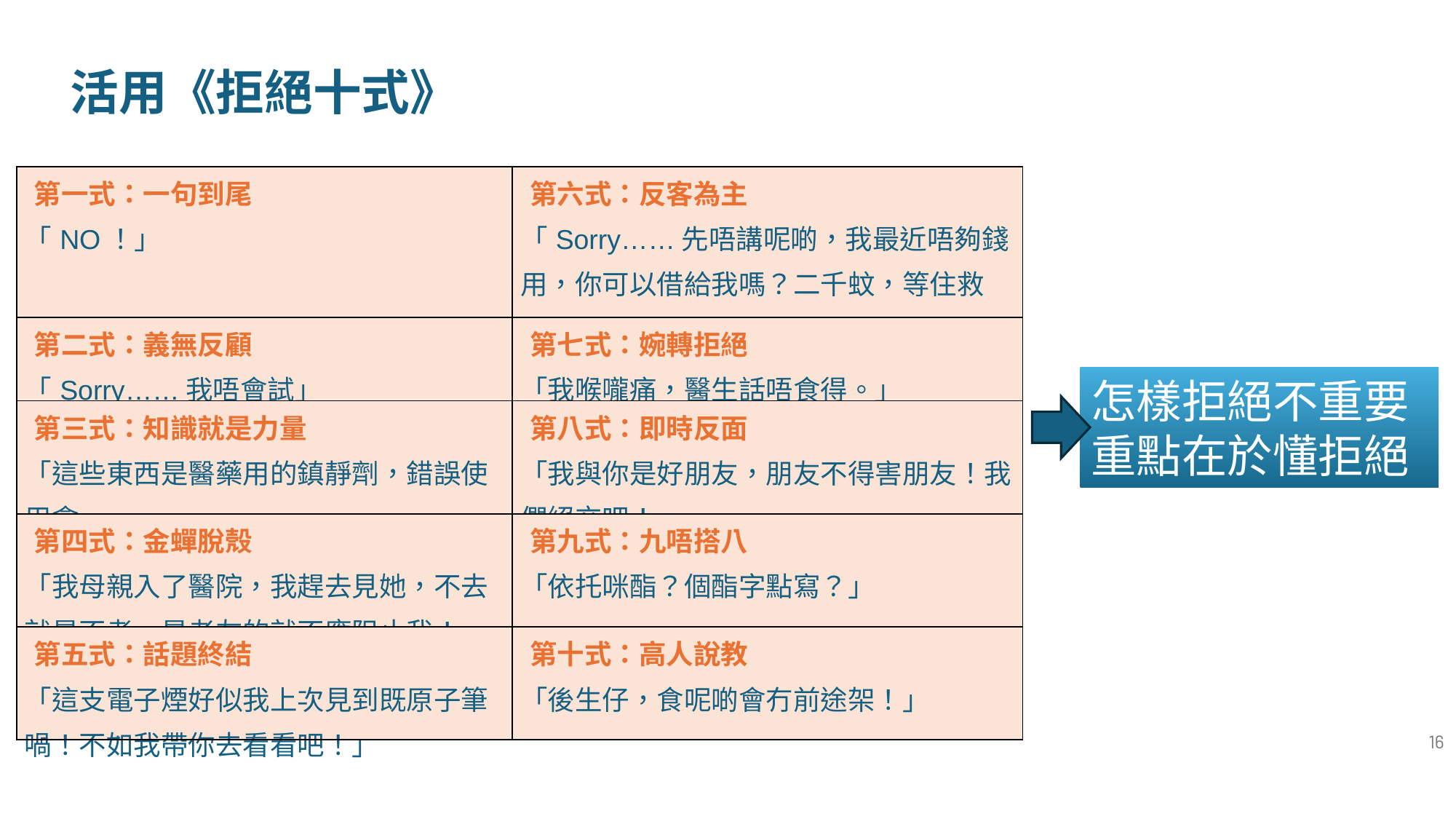

活用《拒絕十式》
| 第一式：一句到尾 「NO！」 | 第六式：反客為主 「Sorry……先唔講呢啲，我最近唔夠錢用，你可以借給我嗎？二千蚊，等住救命。」 |
| --- | --- |
| 第二式：義無反顧 「Sorry……我唔會試」 | 第七式：婉轉拒絕 「我喉嚨痛，醫生話唔食得。」 |
| 第三式：知識就是力量 「這些東西是醫藥用的鎮靜劑，錯誤使用會……」 | 第八式：即時反面 「我與你是好朋友，朋友不得害朋友！我們絕交吧！」 |
| 第四式：金蟬脫殼 「我母親入了醫院，我趕去見她，不去就是不孝，是老友的就不應阻止我！」 | 第九式：九唔搭八 「依托咪酯？個酯字點寫？」 |
| 第五式：話題終結 「這支電子煙好似我上次見到既原子筆喎！不如我帶你去看看吧！」 | 第十式：高人說教 「後生仔，食呢啲會冇前途架！」 |
怎樣拒絕不重要
重點在於懂拒絕

16